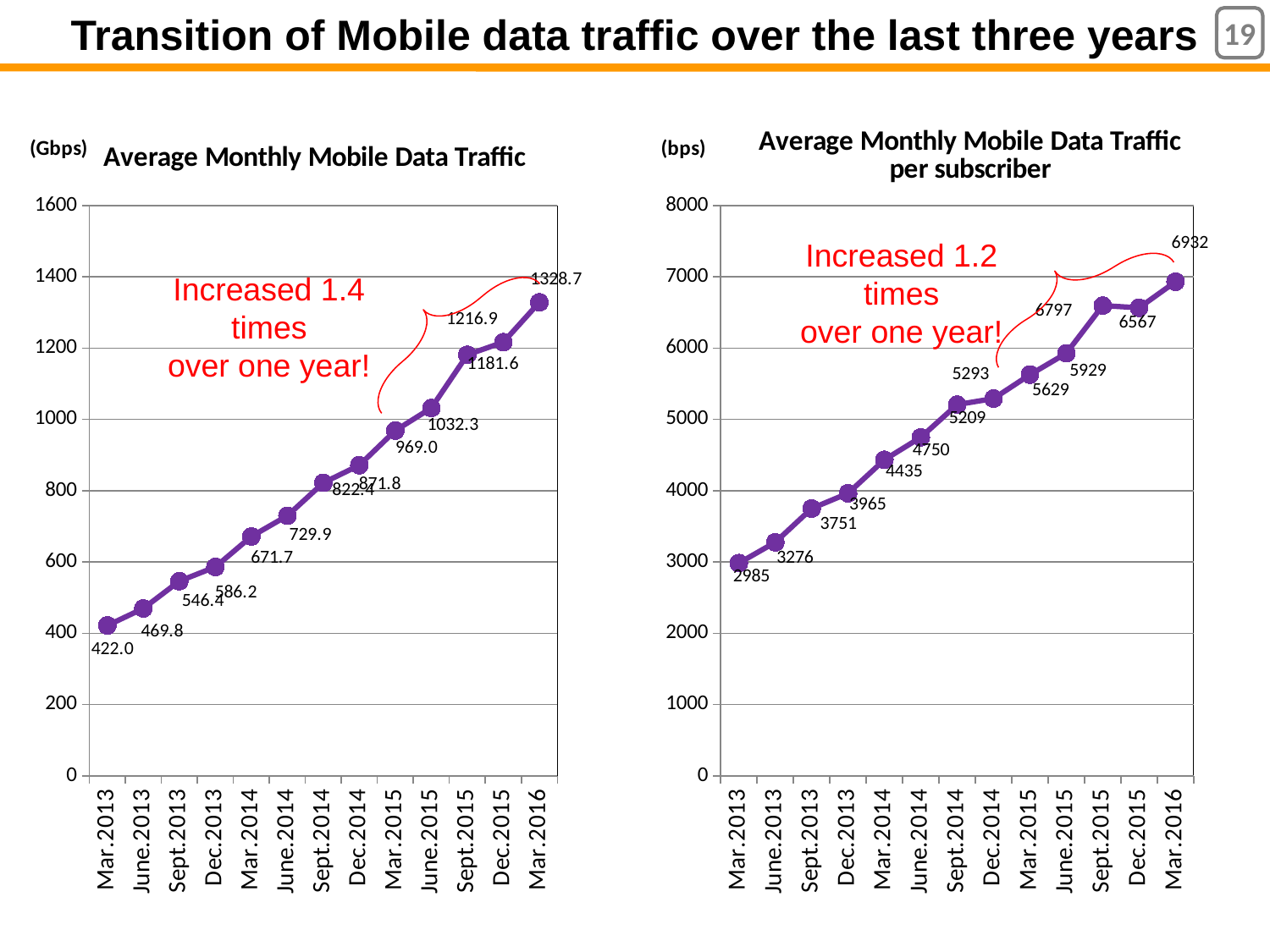

Transition of Mobile data traffic over the last three years

### Chart: Average Monthly Mobile Data Traffic

| Category | 総トラヒック |
|---|---|
| Mar.2013 | 421.9539078556828 |
| June.2013 | 469.82371432081464 |
| Sept.2013 | 546.372630096821 |
| Dec.2013 | 586.1549993914367 |
| Mar.2014 | 671.7418150041099 |
| June.2014 | 729.8515661508724 |
| Sept.2014 | 822.360777282075 |
| Dec.2014 | 871.8109247336548 |
| Mar.2015 | 968.9804420398896 |
| June.2015 | 1032.2674279139478 |
| Sept.2015 | 1181.637080970061 |
| Dec.2015 | 1216.9212229840284 |
| Mar.2016 | 1328.6503045847678 |

### Chart: Average Monthly Mobile Data Traffic
per subscriber

| Category | 加入者当たり |
|---|---|
| Mar.2013 | 2985.289179165802 |
| June.2013 | 3276.477926916895 |
| Sept.2013 | 3751.0 |
| Dec.2013 | 3964.765071064886 |
| Mar.2014 | 4434.920441767626 |
| June.2014 | 4749.75407149804 |
| Sept.2014 | 5209.297877704525 |
| Dec.2014 | 5293.209595617848 |
| Mar.2015 | 5628.604864038129 |
| June.2015 | 5929.040408629905 |
| Sept.2015 | 6597.479213177144 |
| Dec.2015 | 6567.0 |
| Mar.2016 | 6932.0 |

Increased 1.2 times
over one year!
Increased 1.4 times
over one year!